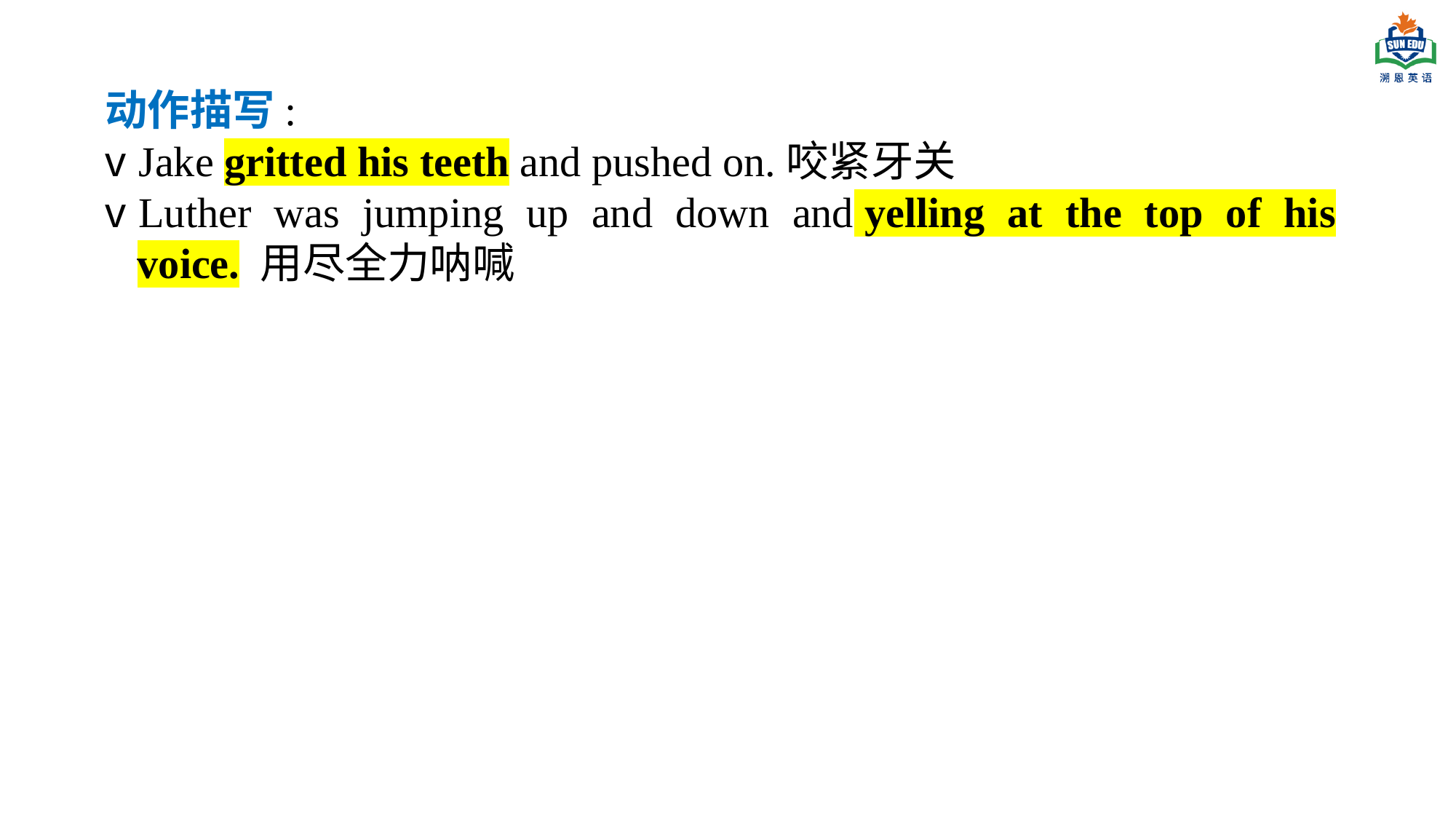

动作描写:
v Jake gritted his teeth and pushed on.咬紧牙关
v Luther was jumping up and down and yelling at the top of his voice. 用尽全力呐喊